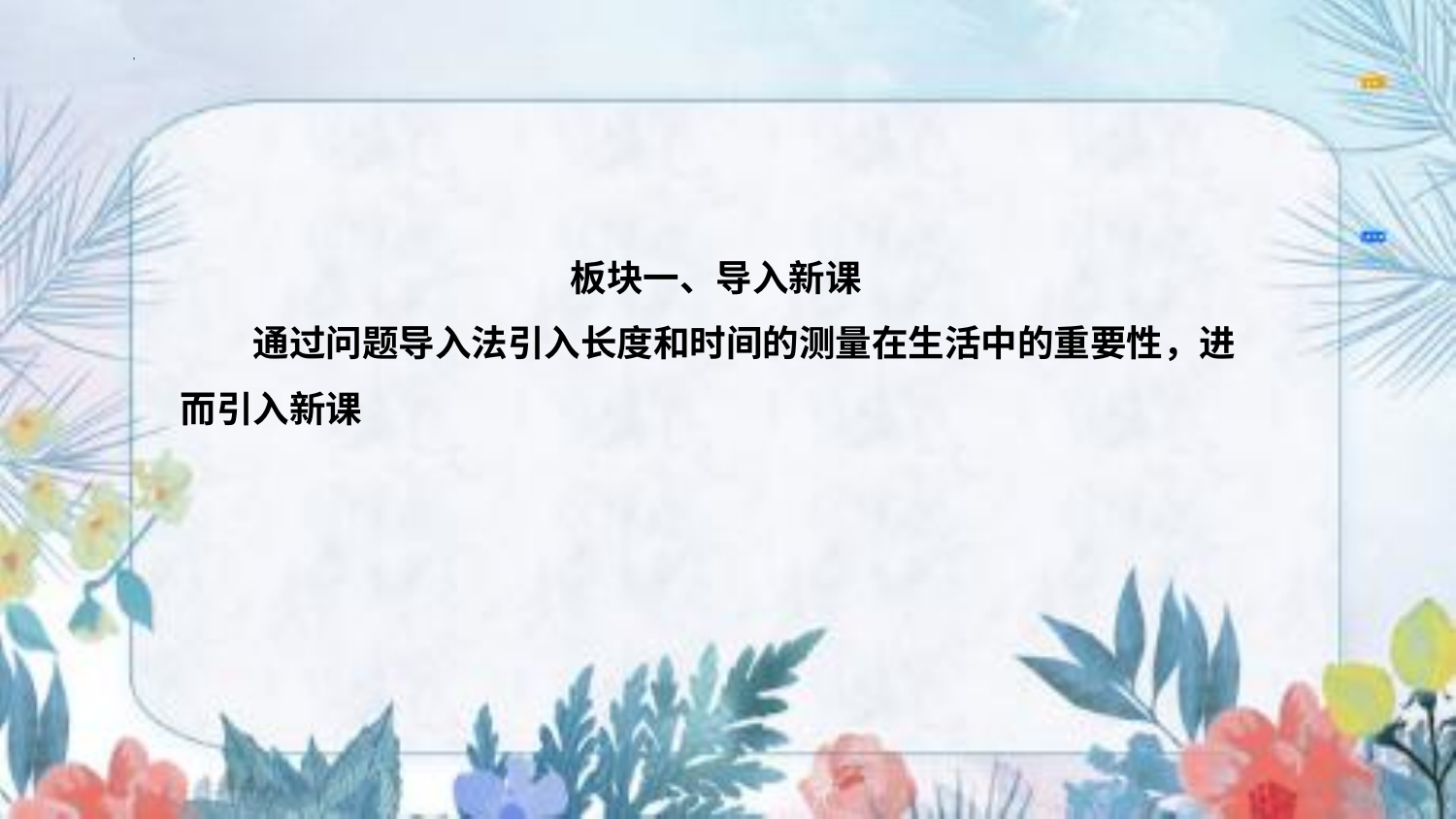

板块一、导入新课
　　通过问题导入法引入长度和时间的测量在生活中的重要性，进而引入新课